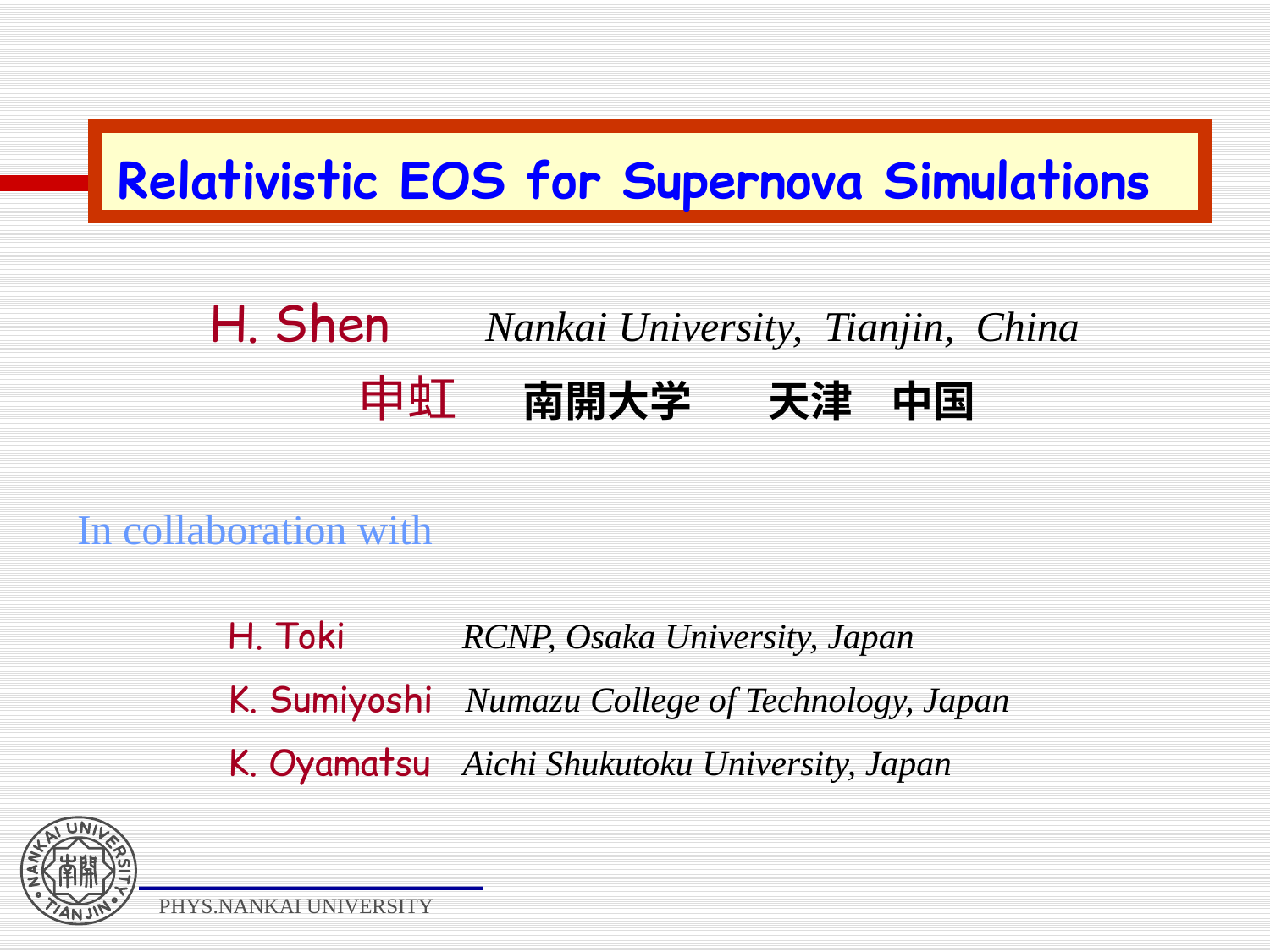

Relativistic EOS for Supernova Simulations
H. Shen         Nankai University,  Tianjin,  China
申虹      南開大学        天津    中国
In collaboration with
H. Toki           RCNP, Osaka University, Japan
K. Sumiyoshi   Numazu College of Technology, Japan
K. Oyamatsu   Aichi Shukutoku University, Japan